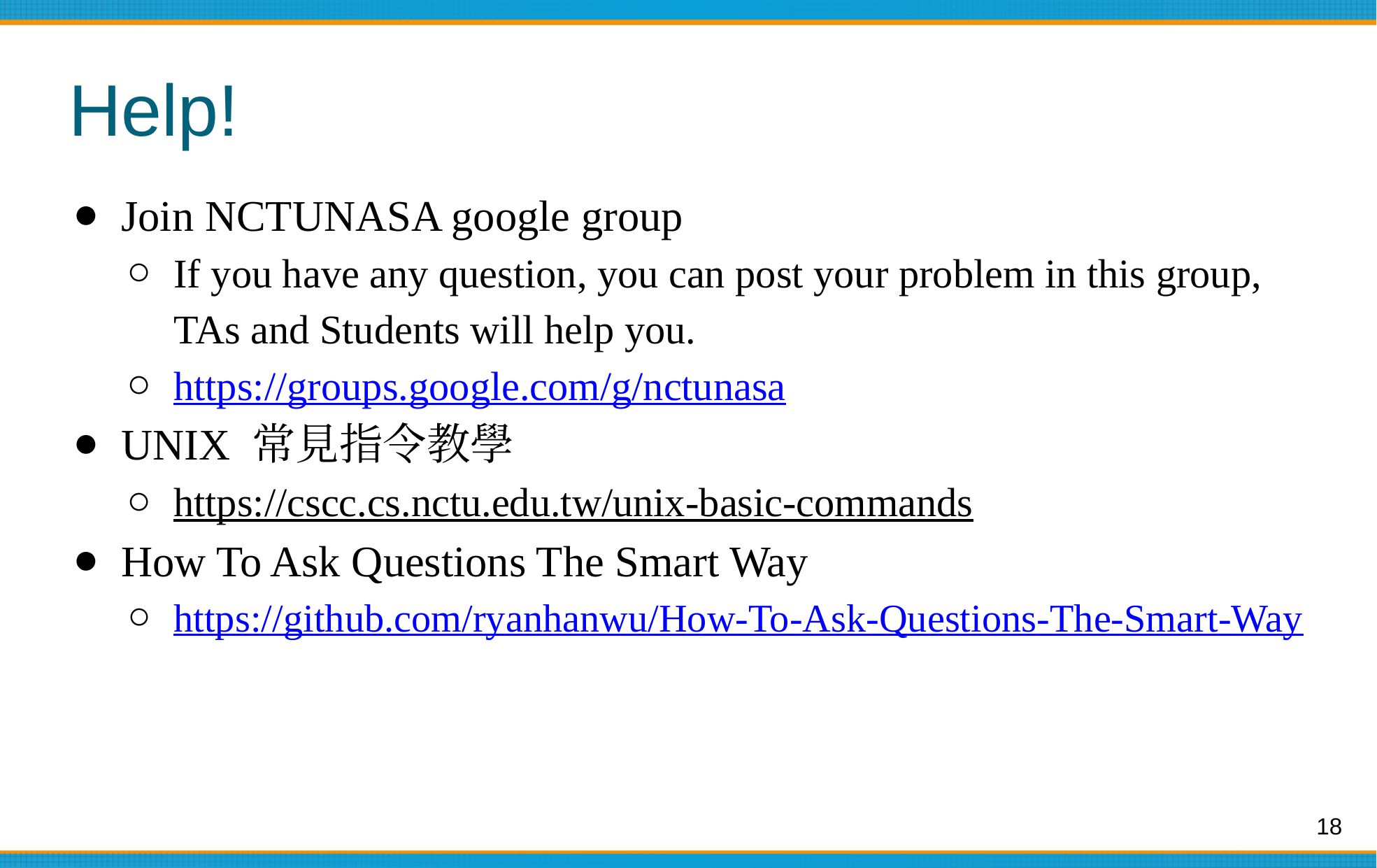

# Help!
Join NCTUNASA google group
If you have any question, you can post your problem in this group,  TAs and Students will help you.
https://groups.google.com/g/nctunasa
UNIX 常見指令教學
https://cscc.cs.nctu.edu.tw/unix-basic-commands
How To Ask Questions The Smart Way
https://github.com/ryanhanwu/How-To-Ask-Questions-The-Smart-Way
18